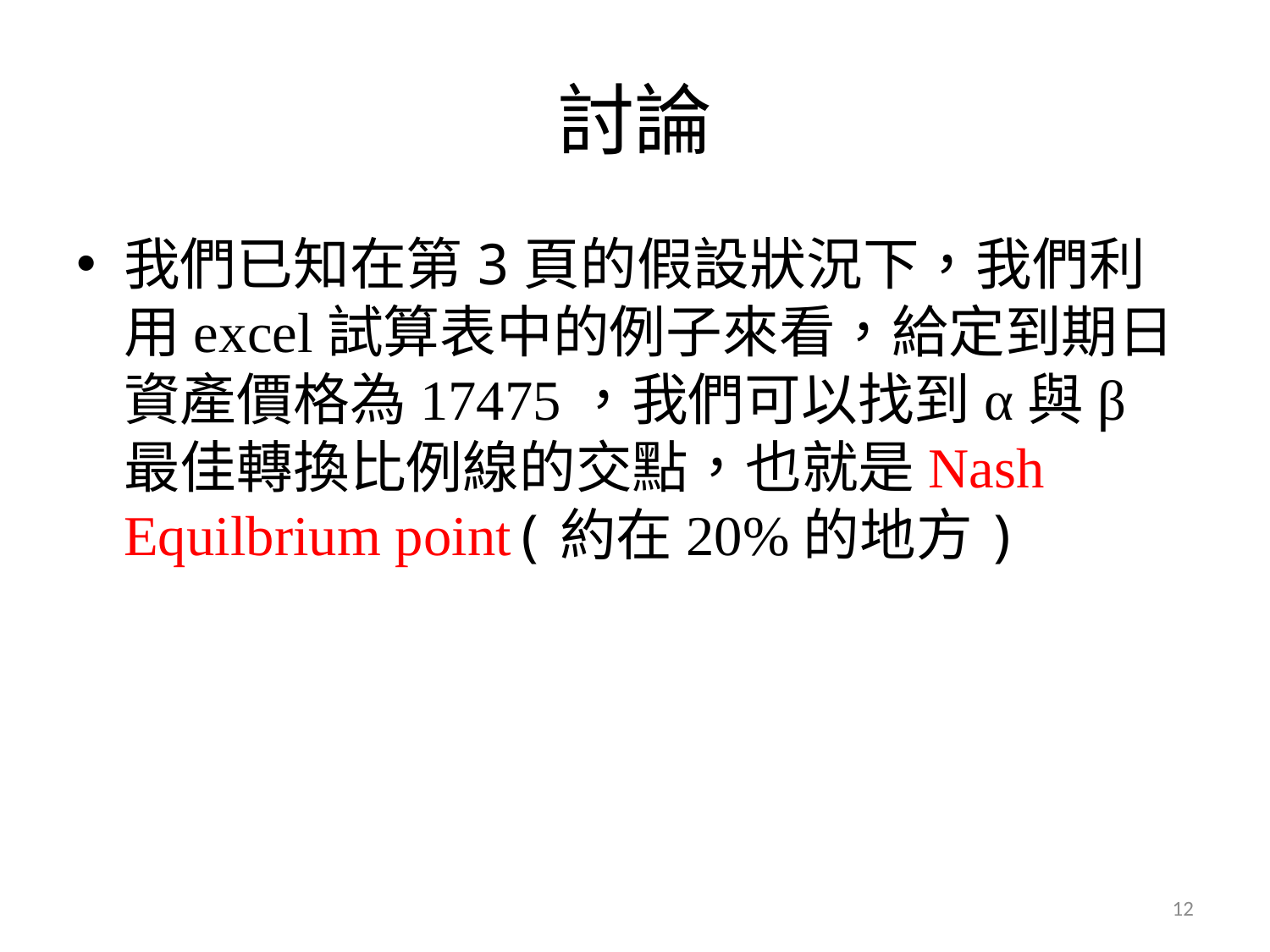

# 討論
我們已知在第3頁的假設狀況下，我們利用excel試算表中的例子來看，給定到期日資產價格為17475，我們可以找到α與β最佳轉換比例線的交點，也就是Nash Equilbrium point(約在20%的地方)
12